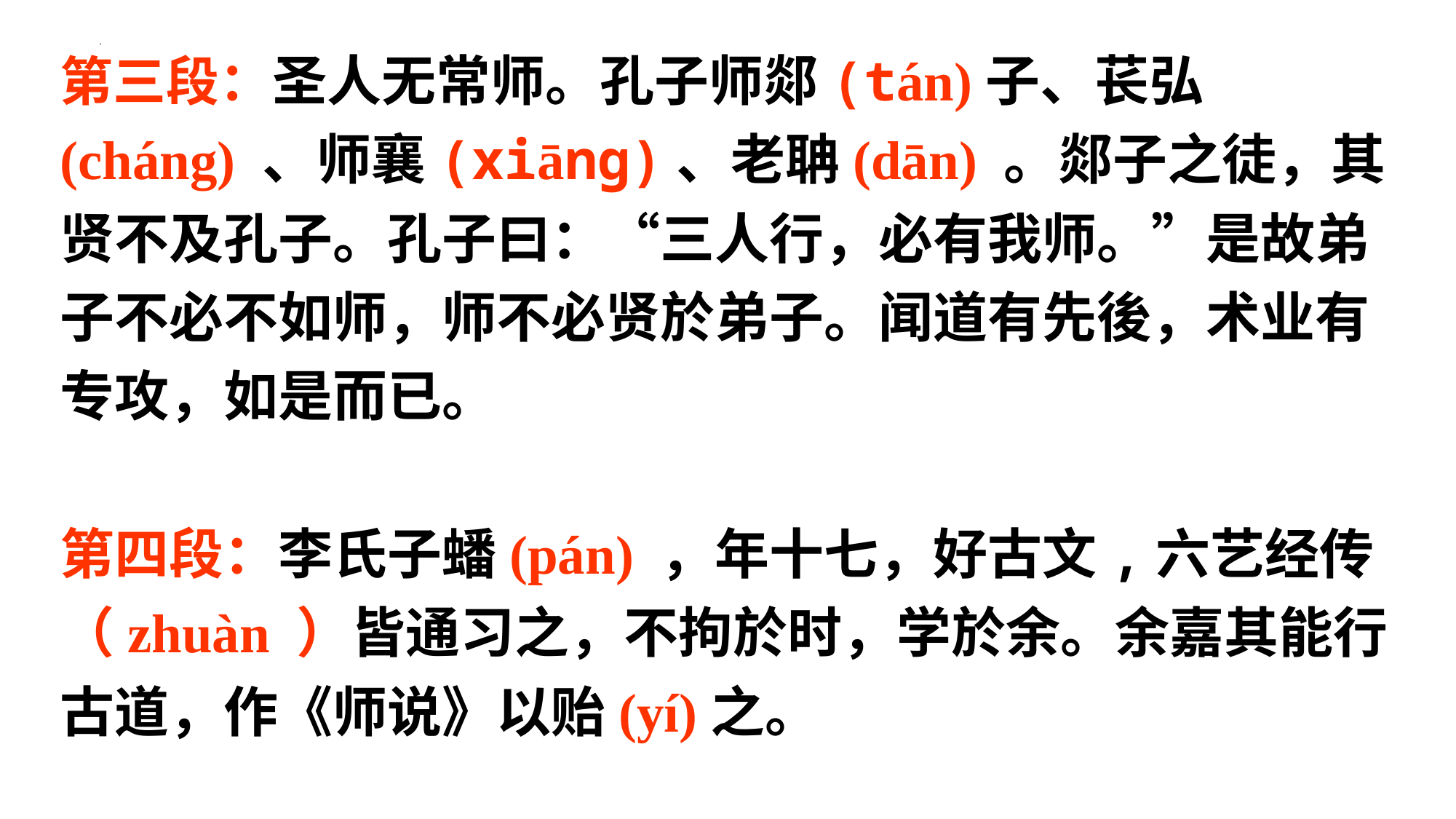

第三段：圣人无常师。孔子师郯(tán)子、苌弘(cháng) 、师襄(xiāng)、老聃(dān) 。郯子之徒，其贤不及孔子。孔子曰：“三人行，必有我师。”是故弟子不必不如师，师不必贤於弟子。闻道有先後，术业有专攻，如是而已。

第四段：李氏子蟠(pán) ，年十七，好古文,六艺经传（zhuàn ）皆通习之，不拘於时，学於余。余嘉其能行古道，作《师说》以贻(yí)之。